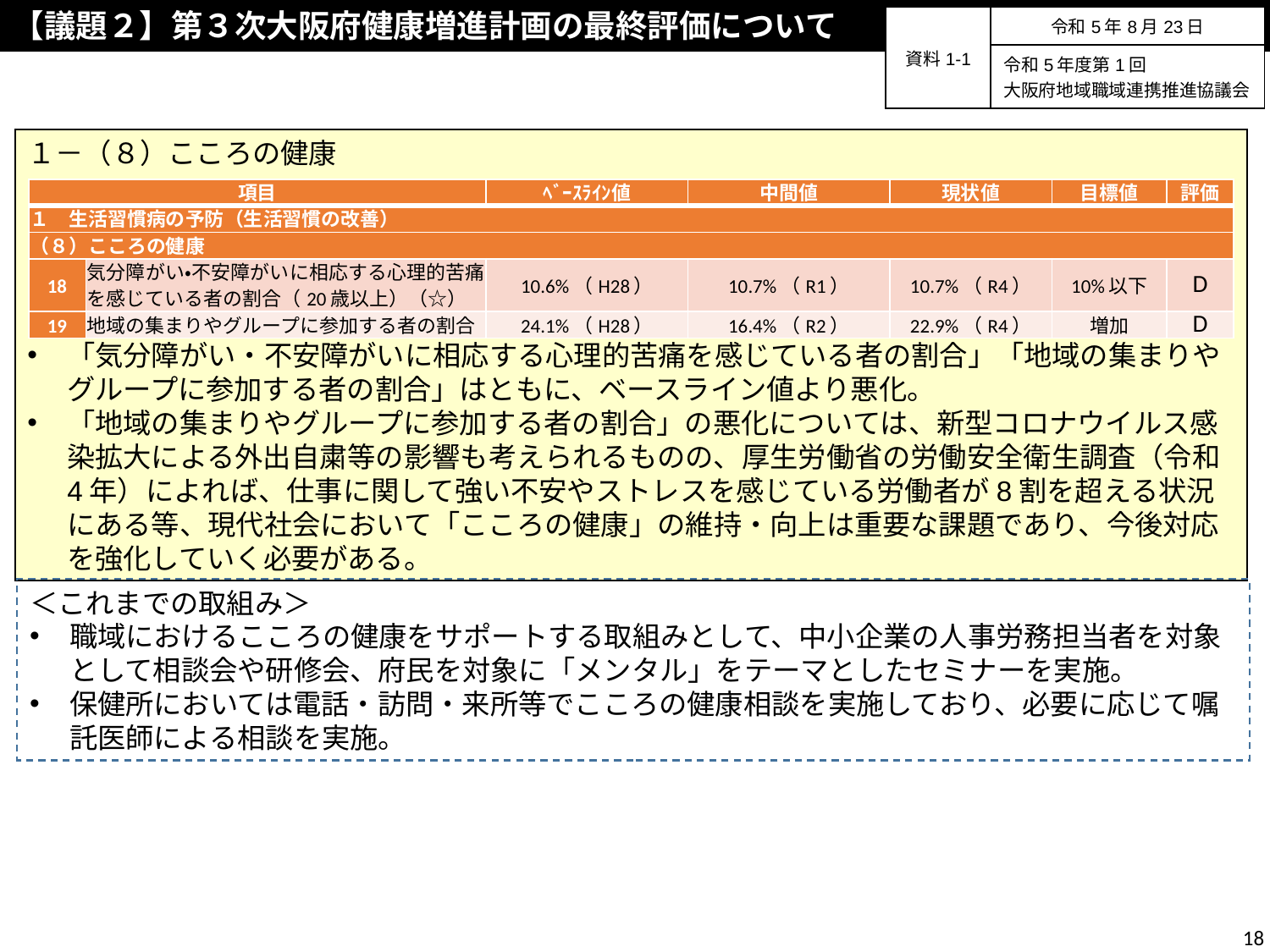

【議題２】第３次大阪府健康増進計画の最終評価について
| 資料1-1 | 令和5年8月23日 |
| --- | --- |
|  | 令和5年度第1回 大阪府地域職域連携推進協議会 |
１－（８）こころの健康

「気分障がい・不安障がいに相応する心理的苦痛を感じている者の割合」「地域の集まりやグループに参加する者の割合」はともに、ベースライン値より悪化。
「地域の集まりやグループに参加する者の割合」の悪化については、新型コロナウイルス感染拡大による外出自粛等の影響も考えられるものの、厚生労働省の労働安全衛生調査（令和4年）によれば、仕事に関して強い不安やストレスを感じている労働者が8割を超える状況にある等、現代社会において「こころの健康」の維持・向上は重要な課題であり、今後対応を強化していく必要がある。
| 項目 |  | ﾍﾞｰｽﾗｲﾝ値 | 中間値 | 現状値 | 目標値 | 評価 |
| --- | --- | --- | --- | --- | --- | --- |
| １　生活習慣病の予防（生活習慣の改善） |  |  |  |  |  |  |
| （８）こころの健康 |  |  |  |  |  |  |
| 18 | 気分障がい・不安障がいに相応する心理的苦痛を感じている者の割合（20歳以上）（☆） | 10.6%（H28） | 10.7%（R1） | 10.7%（R4） | 10%以下 | D |
| 19 | 地域の集まりやグループに参加する者の割合 | 24.1%（H28） | 16.4%（R2） | 22.9%（R4） | 増加 | D |
＜これまでの取組み＞
職域におけるこころの健康をサポートする取組みとして、中小企業の人事労務担当者を対象として相談会や研修会、府民を対象に「メンタル」をテーマとしたセミナーを実施。
保健所においては電話・訪問・来所等でこころの健康相談を実施しており、必要に応じて嘱託医師による相談を実施。
18